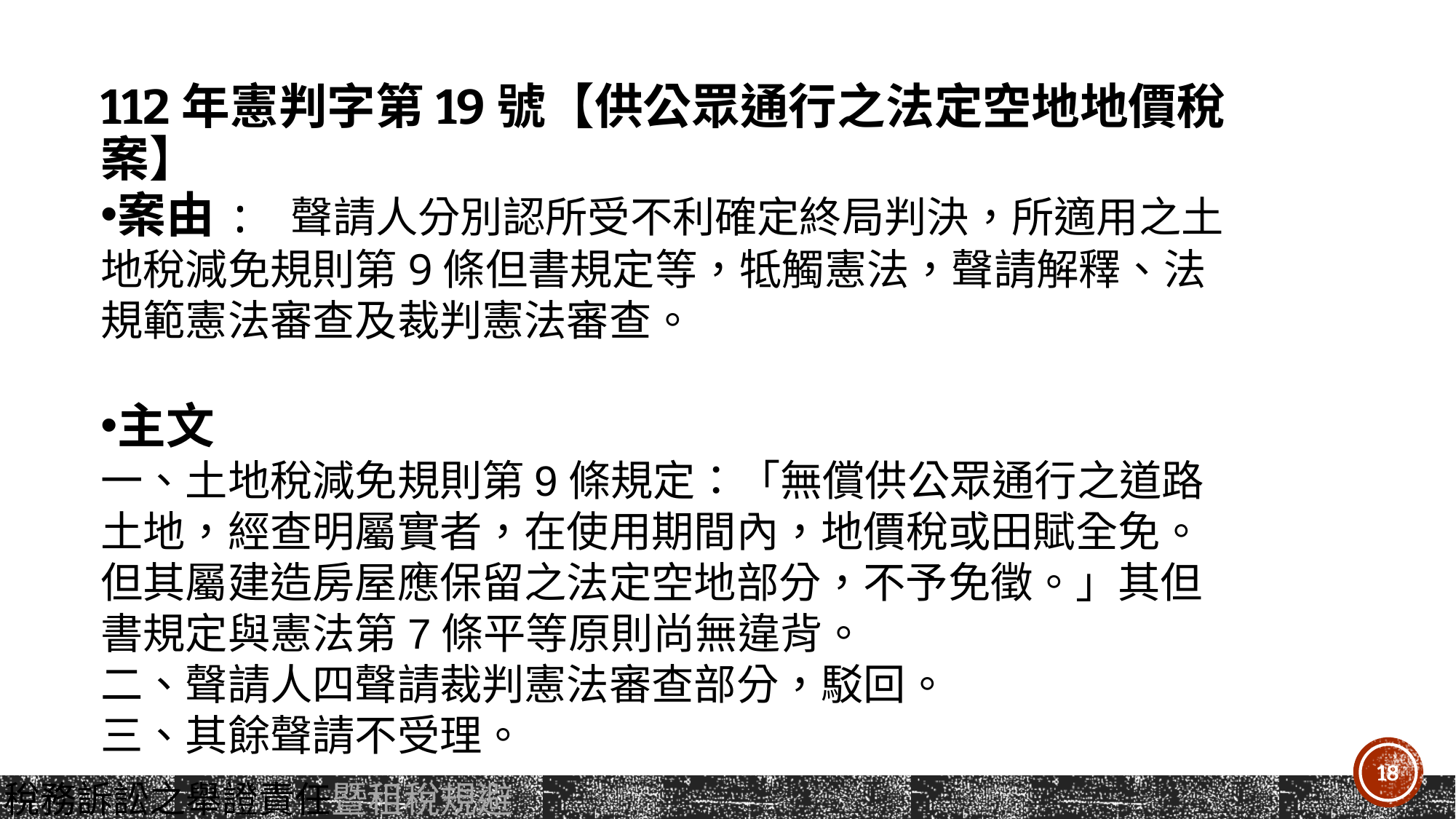

主文

# 112年憲判字第19號【供公眾通行之法定空地地價稅案】
案由: 聲請人分別認所受不利確定終局判決，所適用之土地稅減免規則第9條但書規定等，牴觸憲法，聲請解釋、法規範憲法審查及裁判憲法審查。

主文
一、土地稅減免規則第9條規定：「無償供公眾通行之道路土地，經查明屬實者，在使用期間內，地價稅或田賦全免。但其屬建造房屋應保留之法定空地部分，不予免徵。」其但書規定與憲法第7條平等原則尚無違背。
二、聲請人四聲請裁判憲法審查部分，駁回。
三、其餘聲請不受理。

18